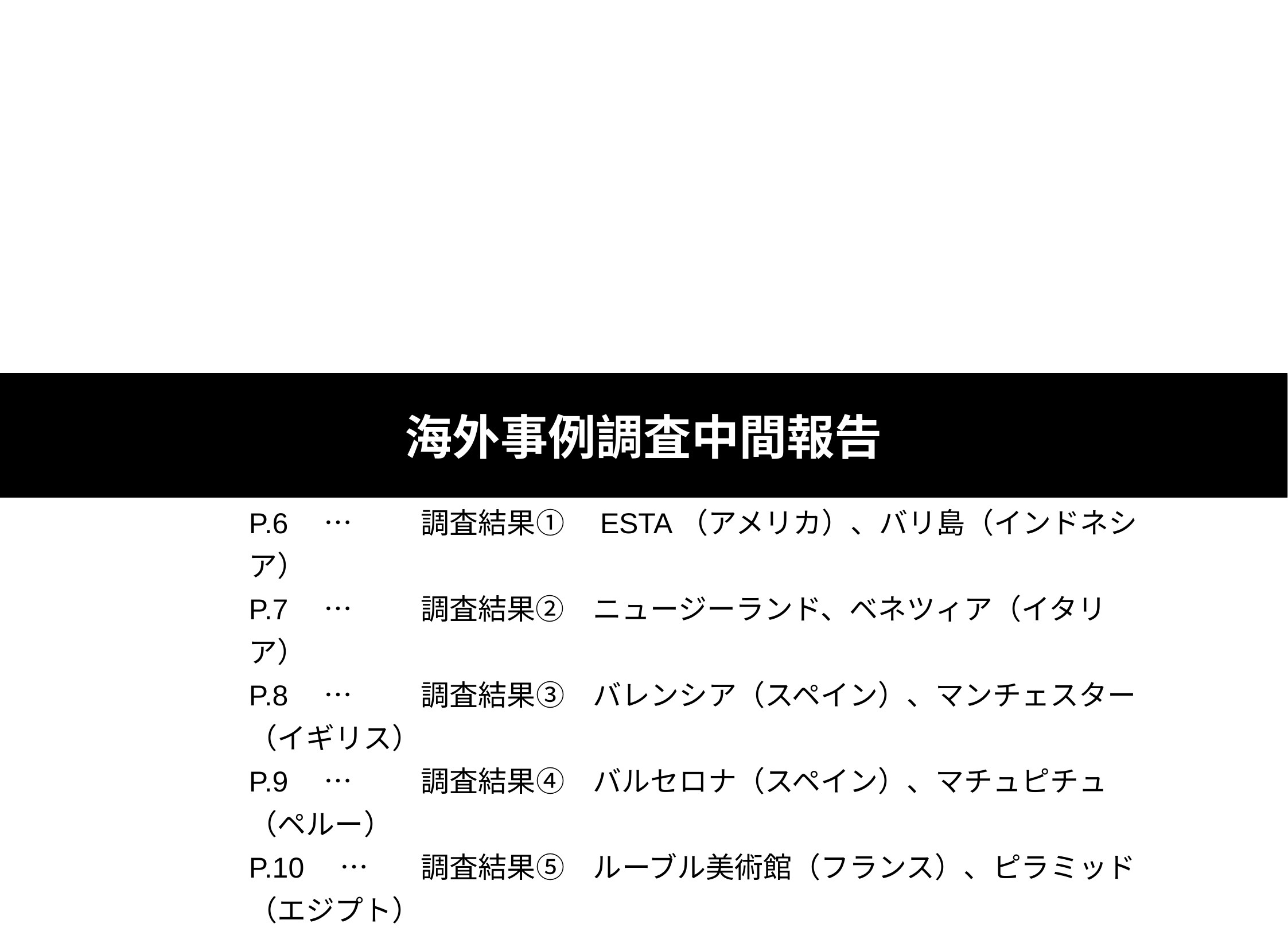

海外事例調査中間報告
P.5　…	調査事例一覧
P.6　…	調査結果①　ESTA（アメリカ）、バリ島（インドネシア）
P.7　…	調査結果②　ニュージーランド、ベネツィア（イタリア）
P.8　…	調査結果③　バレンシア（スペイン）、マンチェスター（イギリス）
P.9　…	調査結果④　バルセロナ（スペイン）、マチュピチュ（ペルー）
P.10　…	調査結果⑤　ルーブル美術館（フランス）、ピラミッド（エジプト）